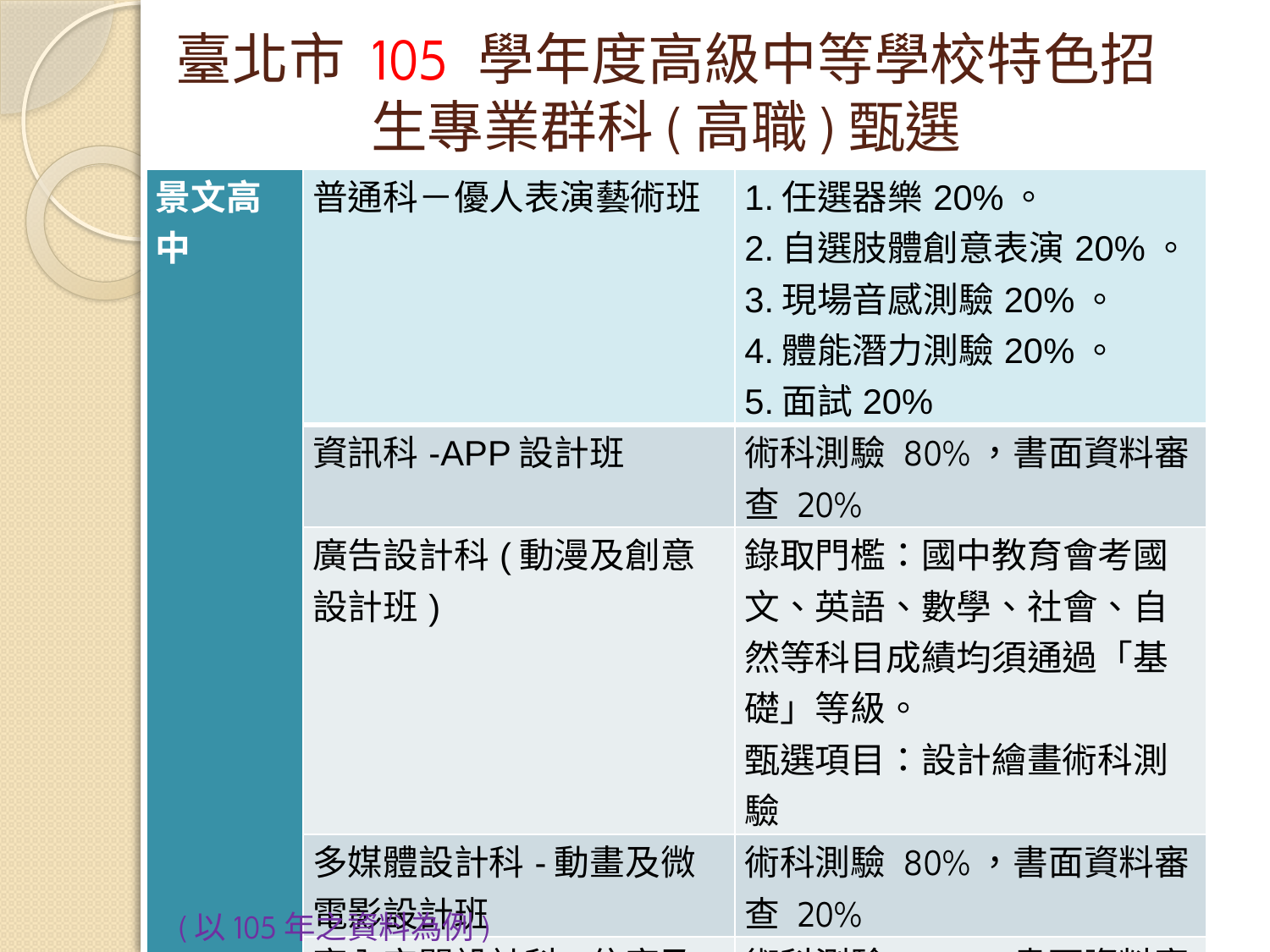

臺北市 105 學年度高級中等學校特色招生專業群科(高職)甄選
| 景文高中 | 普通科－優人表演藝術班 | 1.任選器樂20%。 2.自選肢體創意表演20%。 3.現場音感測驗20%。 4.體能潛力測驗20%。 5.面試20% |
| --- | --- | --- |
|  | 資訊科-APP設計班 | 術科測驗 80%，書面資料審查 20% |
|  | 廣告設計科(動漫及創意設計班) | 錄取門檻：國中教育會考國文、英語、數學、社會、自然等科目成績均須通過「基礎」等級。 甄選項目：設計繪畫術科測驗 |
|  | 多媒體設計科-動畫及微電影設計班 | 術科測驗 80%，書面資料審查 20% |
|  | 室內空間設計科-住家及商店設計班 | 術科測驗 80%，書面資料審查 20% |
(以105年之資料為例)